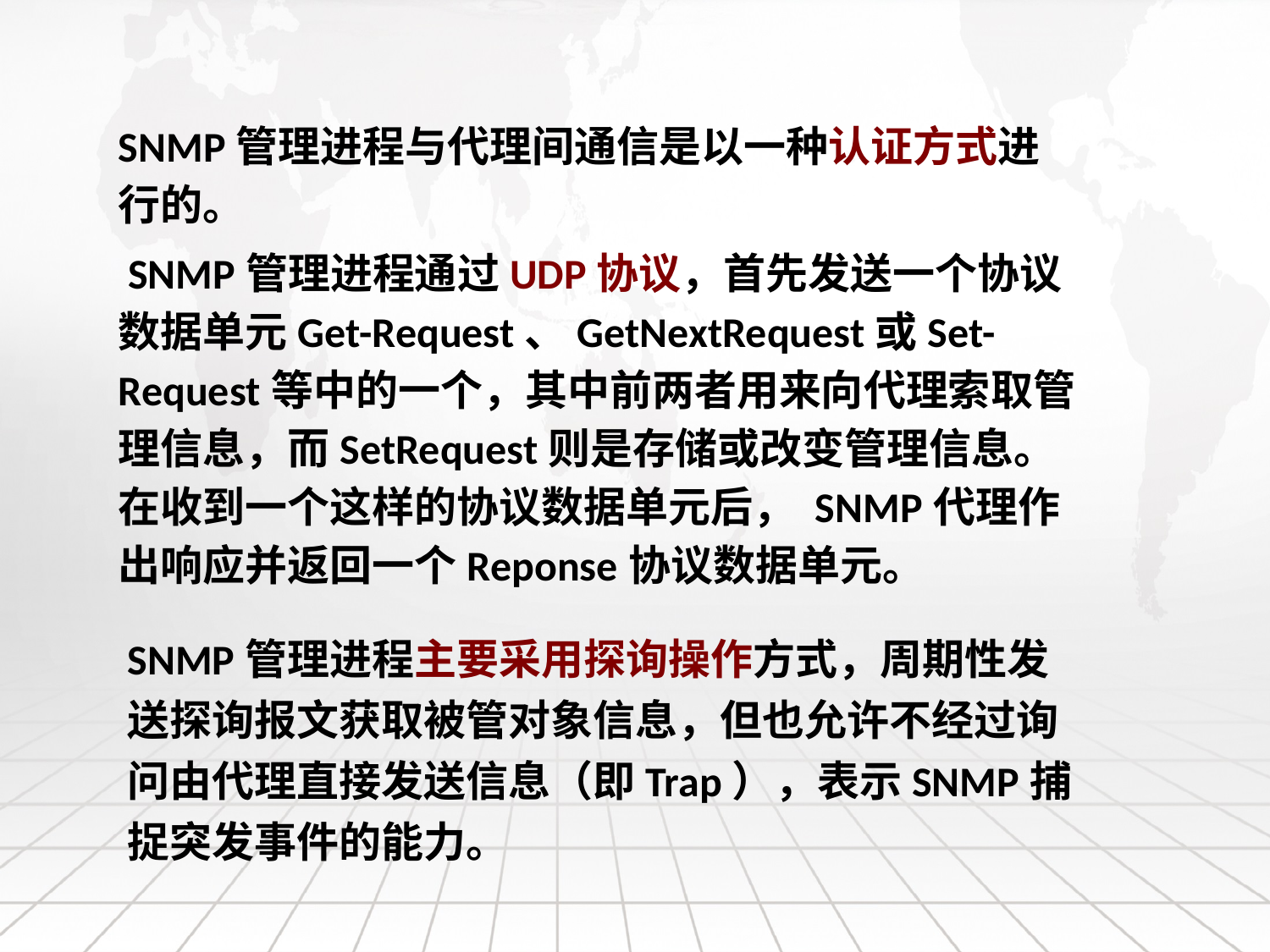

SNMP管理进程与代理间通信是以一种认证方式进行的。
 SNMP管理进程通过UDP协议，首先发送一个协议数据单元Get-Request、GetNextRequest或Set-Request等中的一个，其中前两者用来向代理索取管理信息，而SetRequest则是存储或改变管理信息。在收到一个这样的协议数据单元后， SNMP代理作出响应并返回一个Reponse协议数据单元。
SNMP管理进程主要采用探询操作方式，周期性发送探询报文获取被管对象信息，但也允许不经过询问由代理直接发送信息（即Trap），表示SNMP捕捉突发事件的能力。